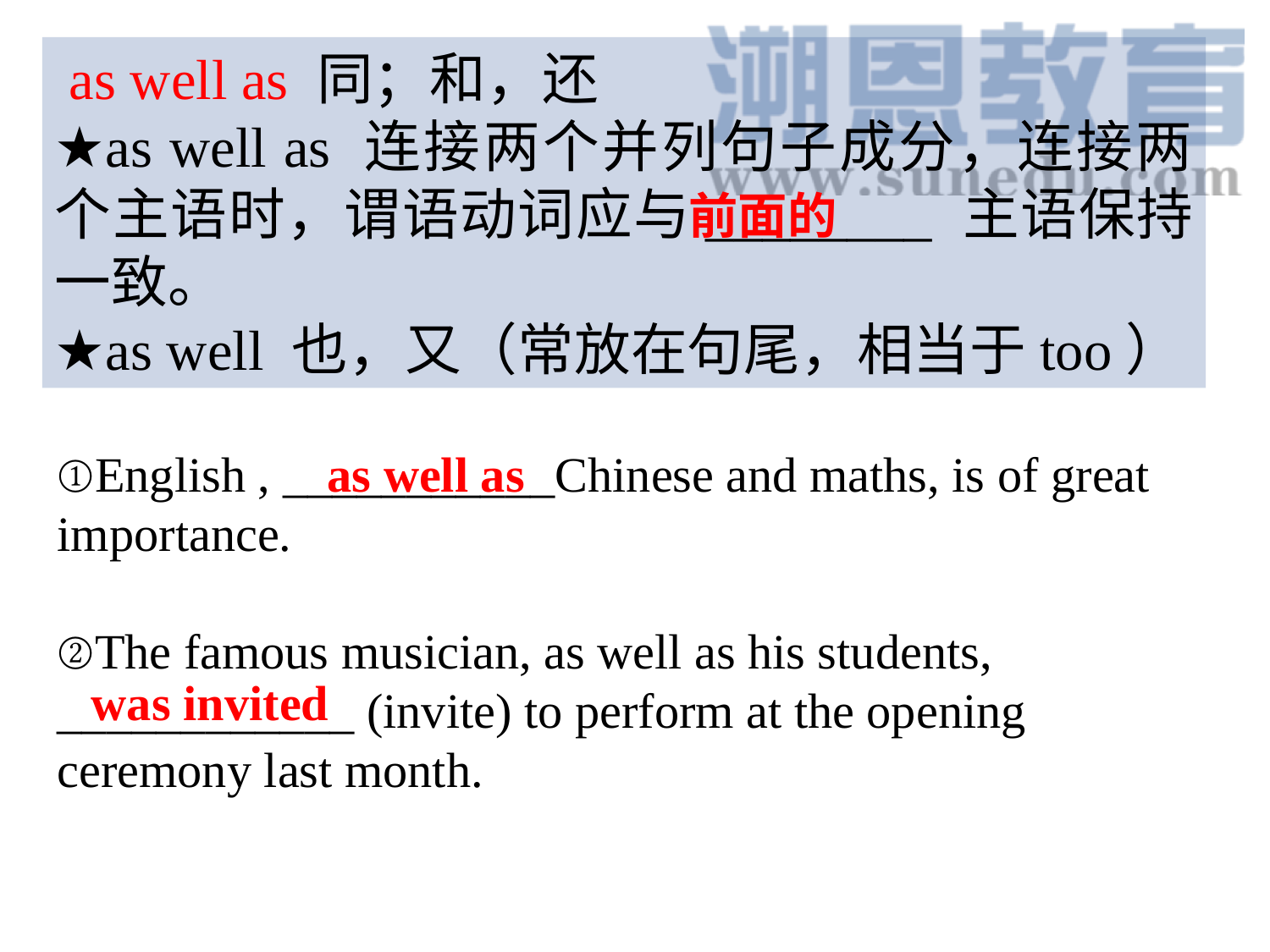

as well as 同；和，还
★as well as 连接两个并列句子成分，连接两个主语时，谓语动词应与________ 主语保持一致。
★as well 也，又（常放在句尾，相当于too）
前面的
①English , ___________Chinese and maths, is of great importance.

②The famous musician, as well as his students, ____________ (invite) to perform at the opening ceremony last month.

as well as
was invited